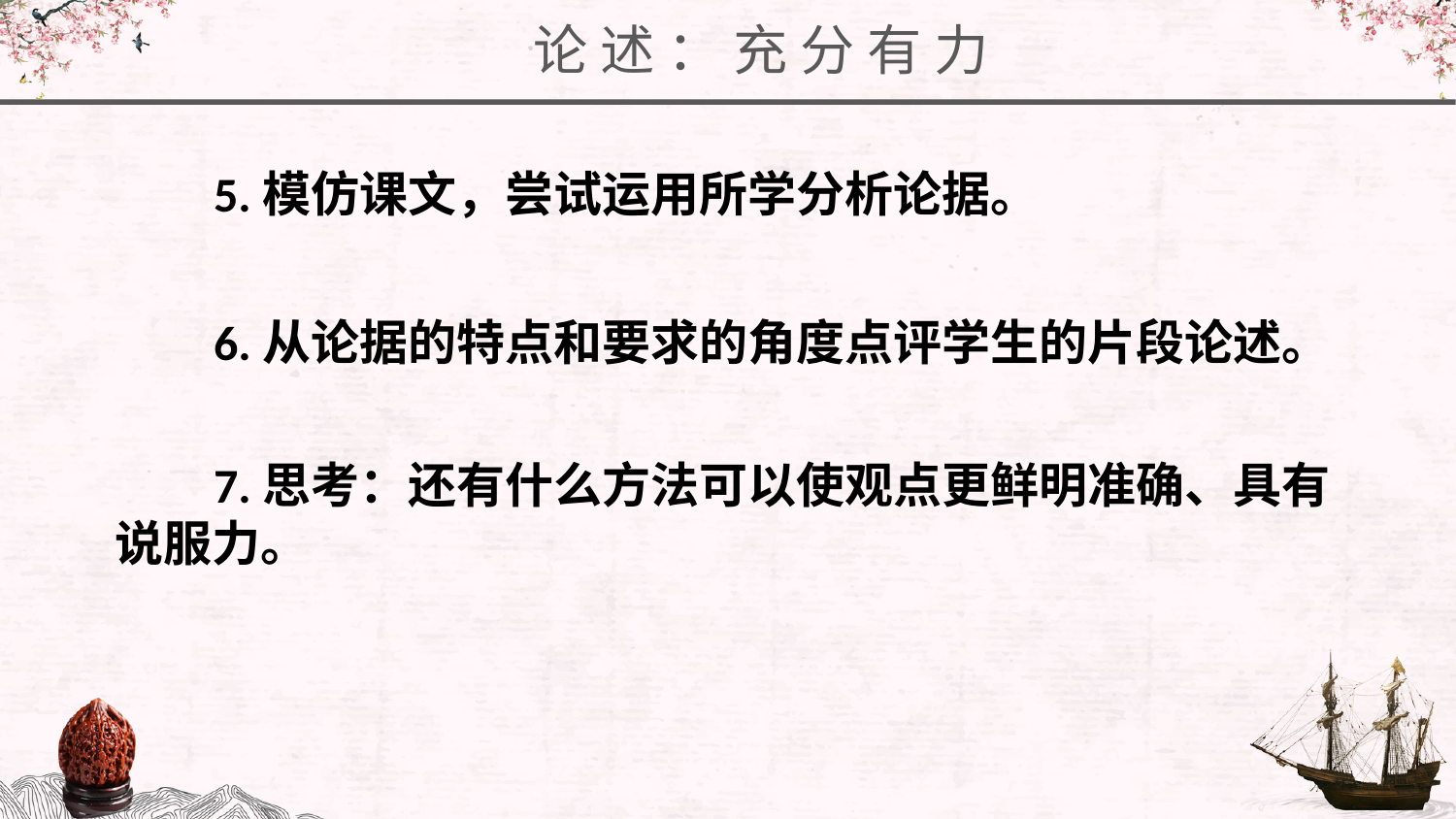

论述：充分有力

         5.模仿课文，尝试运用所学分析论据。
         6.从论据的特点和要求的角度点评学生的片段论述。
         7.思考：还有什么方法可以使观点更鲜明准确、具有说服力。